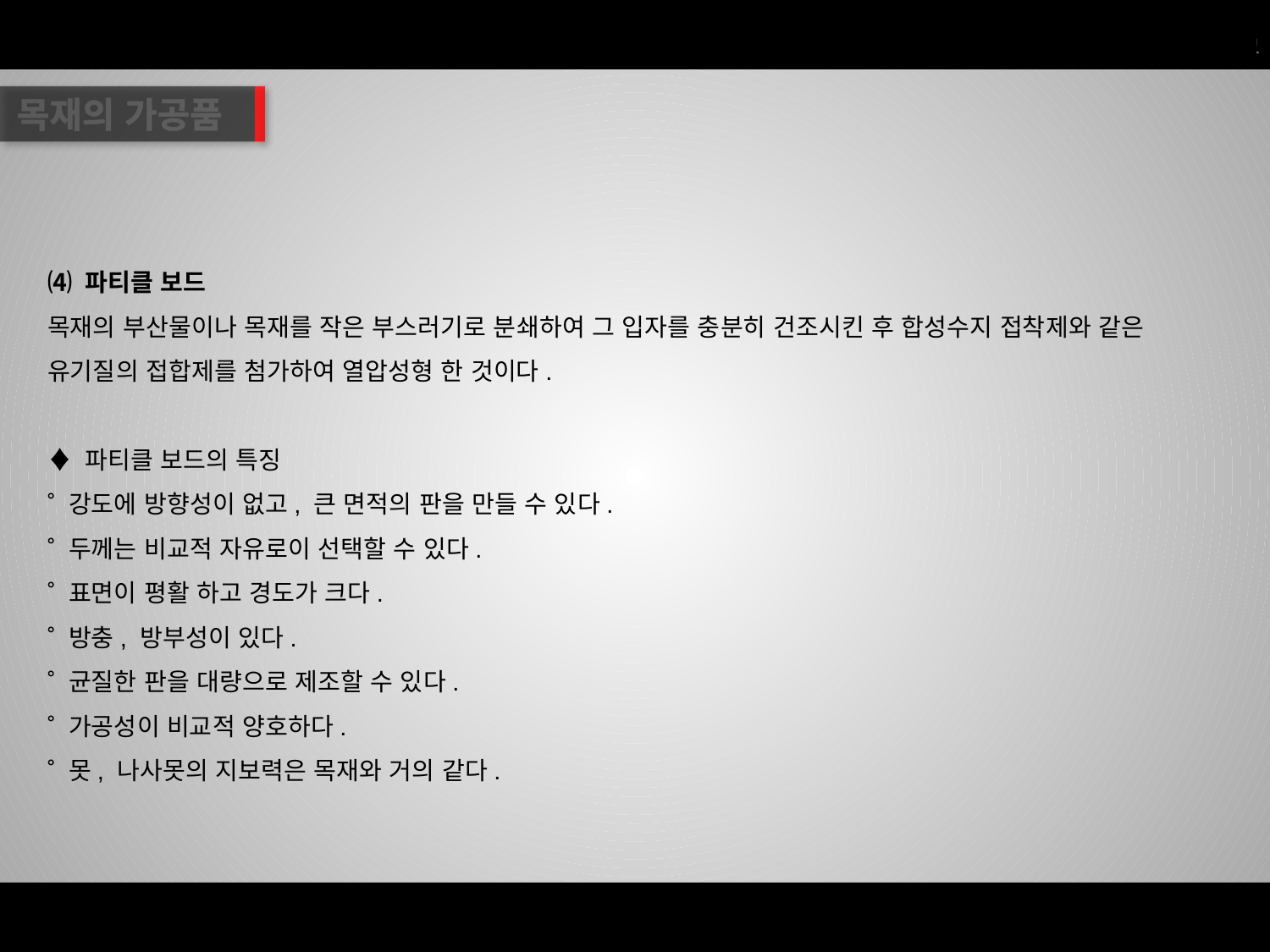

목재의 가공품

⑷ 파티클 보드
목재의 부산물이나 목재를 작은 부스러기로 분쇄하여 그 입자를 충분히 건조시킨 후 합성수지 접착제와 같은 유기질의 접합제를 첨가하여 열압성형 한 것이다.

♦ 파티클 보드의 특징
˚ 강도에 방향성이 없고, 큰 면적의 판을 만들 수 있다.
˚ 두께는 비교적 자유로이 선택할 수 있다.
˚ 표면이 평활 하고 경도가 크다.
˚ 방충, 방부성이 있다.
˚ 균질한 판을 대량으로 제조할 수 있다.
˚ 가공성이 비교적 양호하다.
˚ 못, 나사못의 지보력은 목재와 거의 같다.